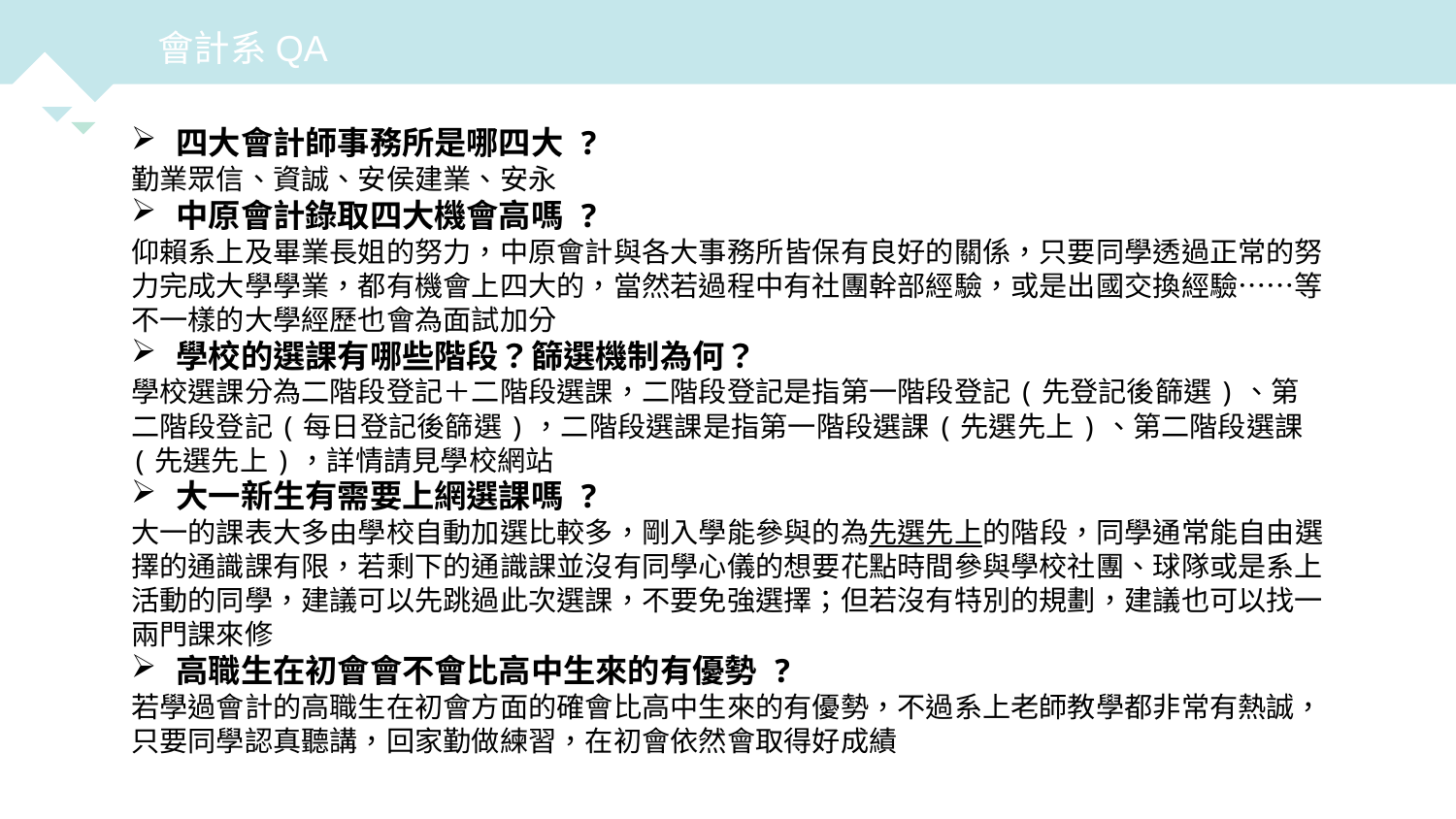

會計系QA
四大會計師事務所是哪四大 ?
勤業眾信、資誠、安侯建業、安永
中原會計錄取四大機會高嗎 ?
仰賴系上及畢業長姐的努力，中原會計與各大事務所皆保有良好的關係，只要同學透過正常的努力完成大學學業，都有機會上四大的，當然若過程中有社團幹部經驗，或是出國交換經驗……等不一樣的大學經歷也會為面試加分
學校的選課有哪些階段？篩選機制為何？
學校選課分為二階段登記＋二階段選課，二階段登記是指第一階段登記(先登記後篩選)、第二階段登記(每日登記後篩選)，二階段選課是指第一階段選課(先選先上)、第二階段選課(先選先上)，詳情請見學校網站
大一新生有需要上網選課嗎 ?
大一的課表大多由學校自動加選比較多，剛入學能參與的為先選先上的階段，同學通常能自由選擇的通識課有限，若剩下的通識課並沒有同學心儀的想要花點時間參與學校社團、球隊或是系上活動的同學，建議可以先跳過此次選課，不要免強選擇；但若沒有特別的規劃，建議也可以找一兩門課來修
高職生在初會會不會比高中生來的有優勢 ?
若學過會計的高職生在初會方面的確會比高中生來的有優勢，不過系上老師教學都非常有熱誠，只要同學認真聽講，回家勤做練習，在初會依然會取得好成績